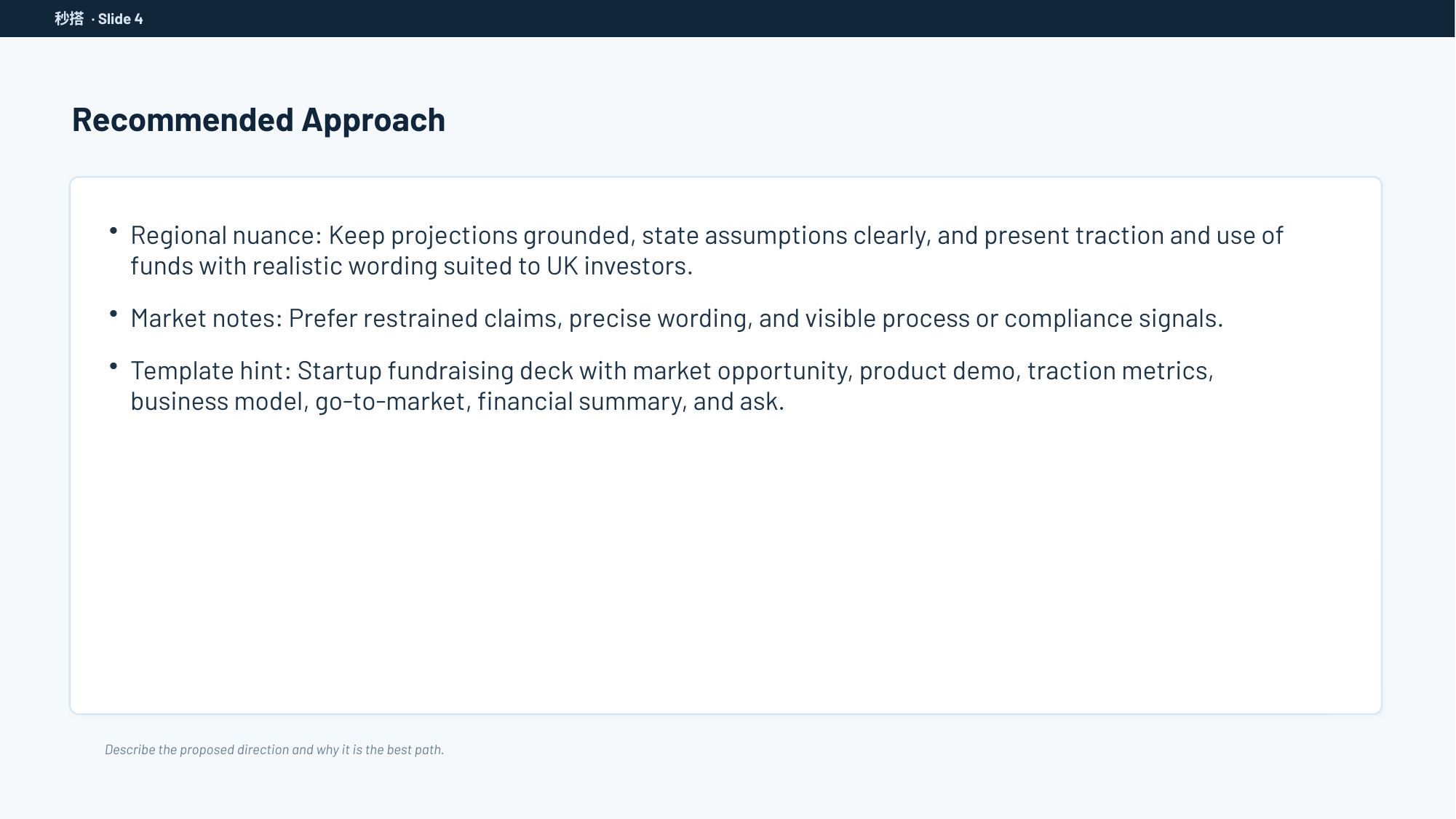

秒搭 · Slide 4
Recommended Approach

Regional nuance: Keep projections grounded, state assumptions clearly, and present traction and use of funds with realistic wording suited to UK investors.
Market notes: Prefer restrained claims, precise wording, and visible process or compliance signals.
Template hint: Startup fundraising deck with market opportunity, product demo, traction metrics, business model, go-to-market, financial summary, and ask.
Describe the proposed direction and why it is the best path.